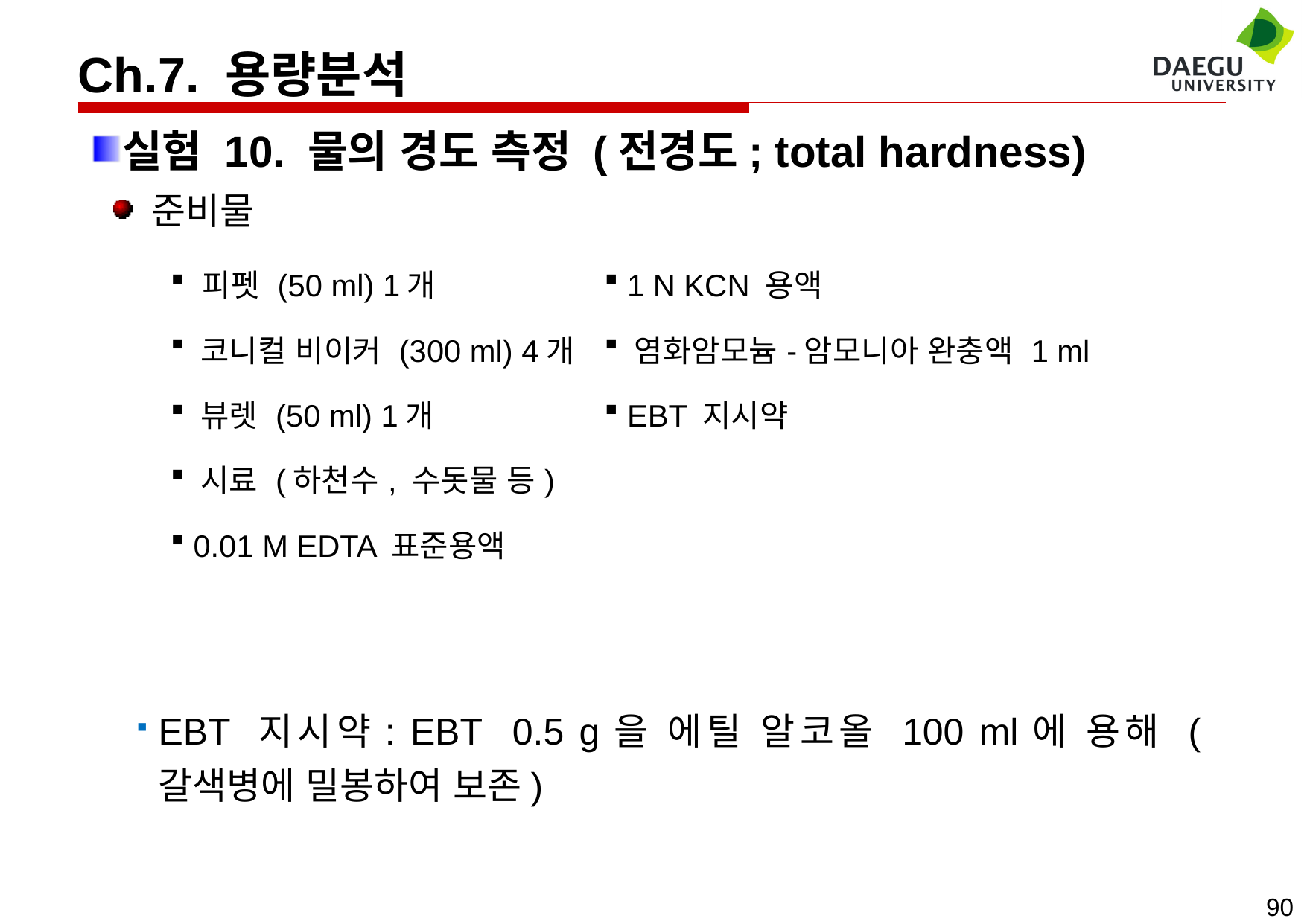

Ch.7. 용량분석
실험 10. 물의 경도 측정 (전경도; total hardness)
 준비물

EBT 지시약: EBT  0.5 g을 에틸 알코올 100 ml에 용해 (갈색병에 밀봉하여 보존)

| 피펫 (50 ml) 1개 | 1 N KCN 용액 |
| --- | --- |
| 코니컬 비이커 (300 ml) 4개 | 염화암모늄-암모니아 완충액 1 ml |
| 뷰렛 (50 ml) 1개 | EBT 지시약 |
| 시료 (하천수, 수돗물 등) |  |
| 0.01 M EDTA 표준용액 |  |
90